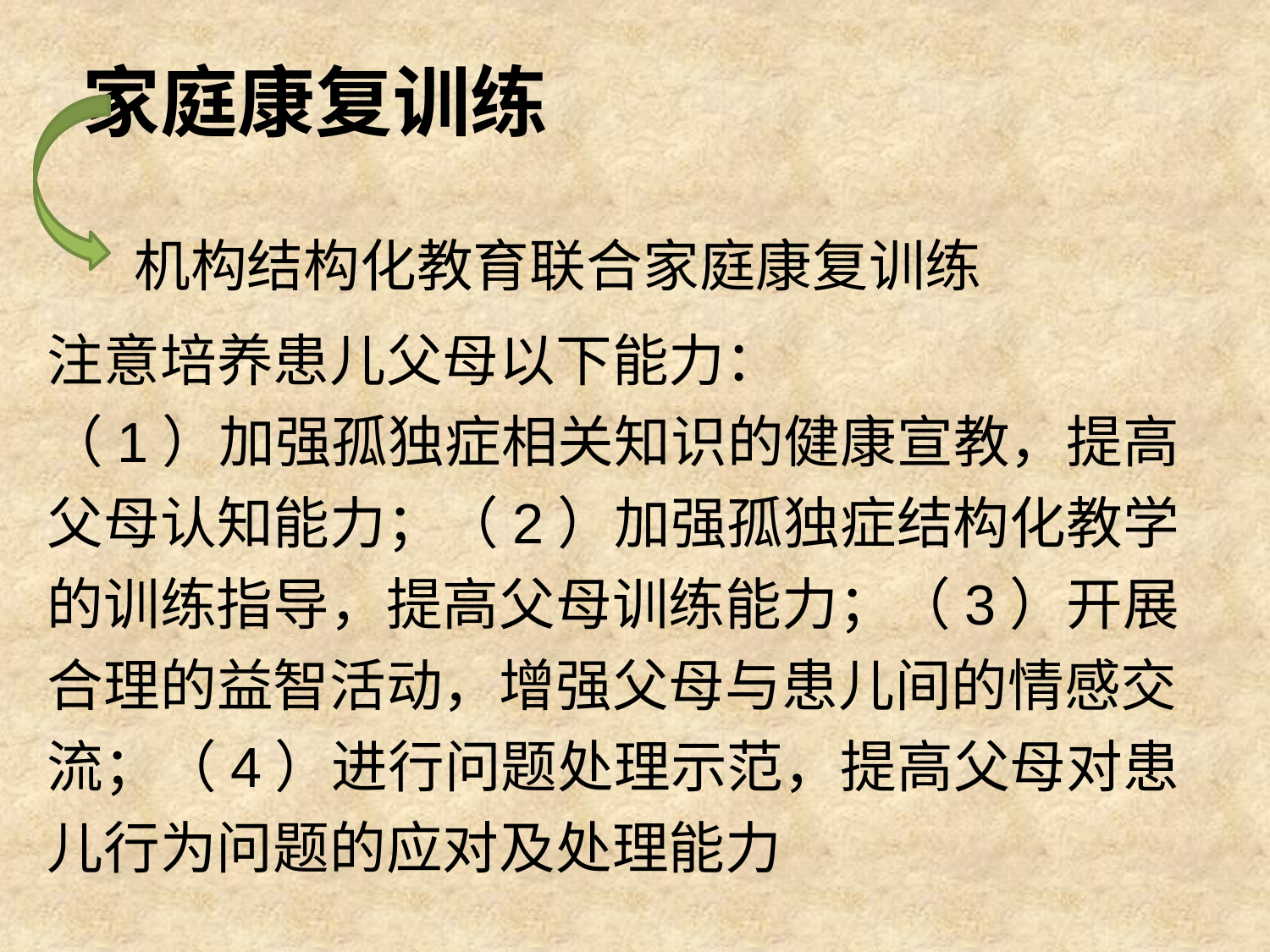

家庭康复训练

机构结构化教育联合家庭康复训练
注意培养患儿父母以下能力：
（1）加强孤独症相关知识的健康宣教，提高父母认知能力；（2）加强孤独症结构化教学的训练指导，提高父母训练能力；（3）开展合理的益智活动，增强父母与患儿间的情感交流；（4）进行问题处理示范，提高父母对患儿行为问题的应对及处理能力